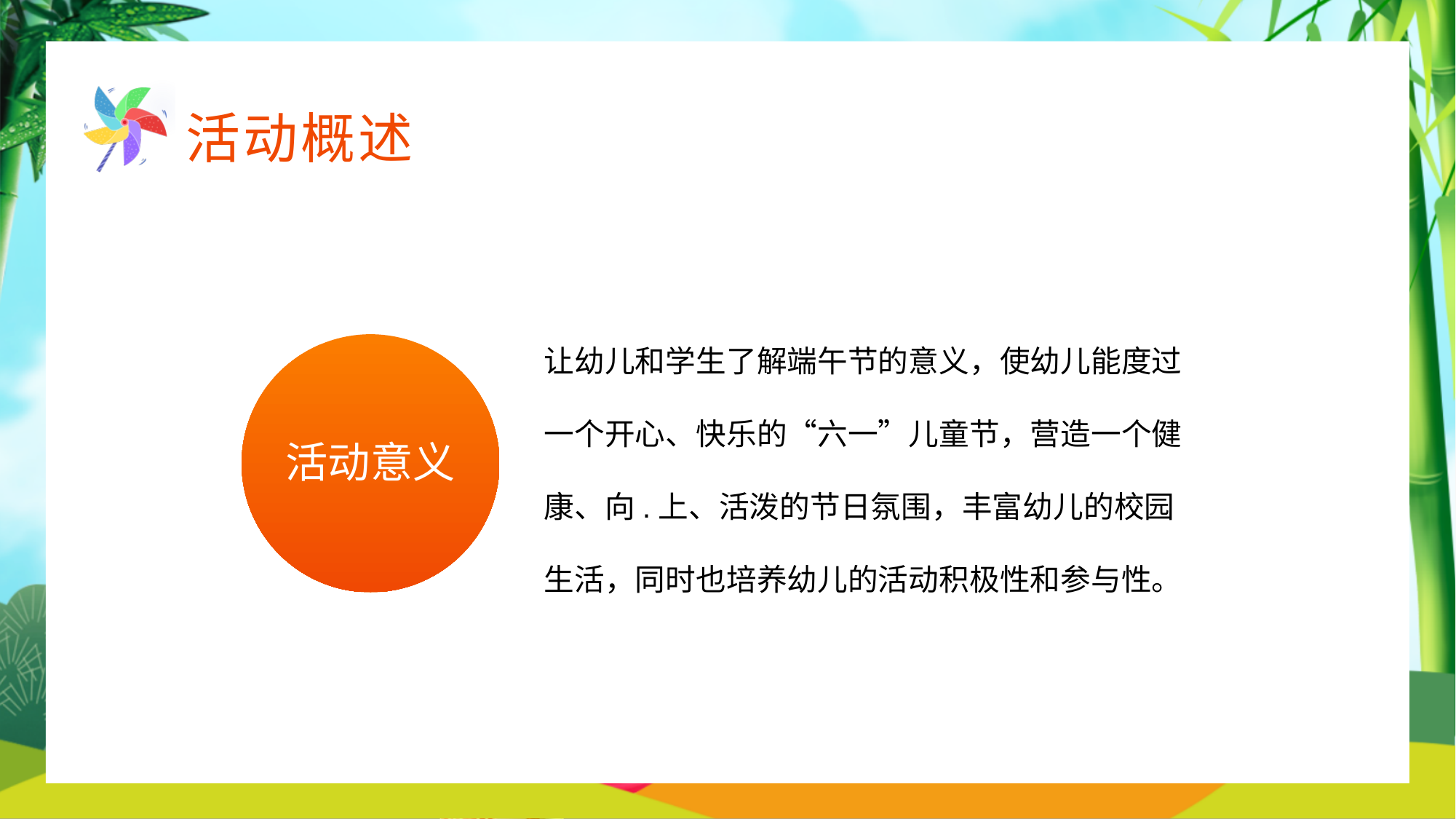

让幼儿和学生了解端午节的意义，使幼儿能度过一个开心、快乐的“六一”儿童节，营造一个健康、向.上、活泼的节日氛围，丰富幼儿的校园生活，同时也培养幼儿的活动积极性和参与性。

活动意义